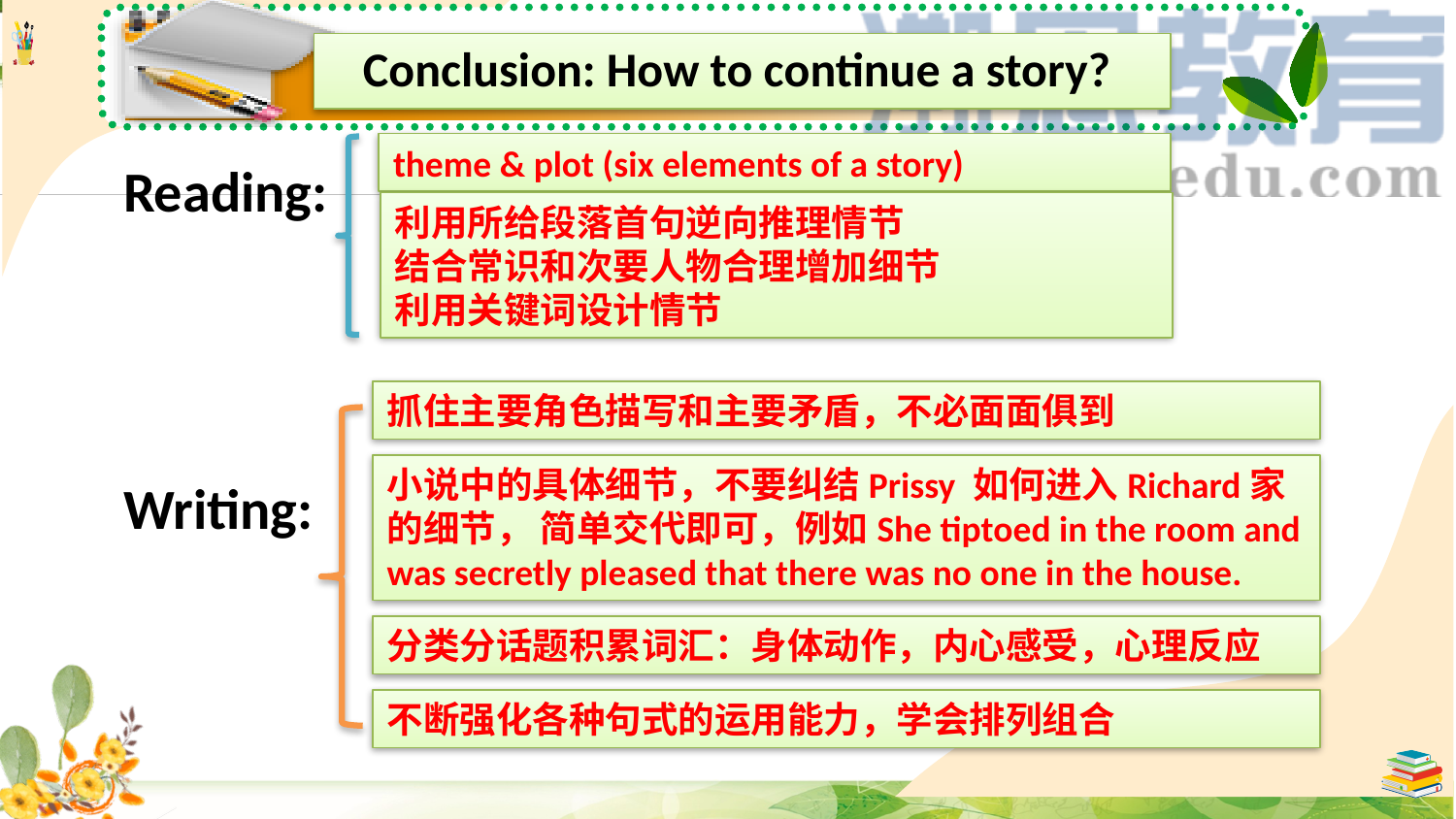

Conclusion: How to continue a story?
Conclusion: How to continue a story?
theme & plot (six elements of a story)

Reading:

Writing:
利用所给段落首句逆向推理情节
结合常识和次要人物合理增加细节
利用关键词设计情节
抓住主要角色描写和主要矛盾，不必面面俱到

小说中的具体细节，不要纠结Prissy 如何进入Richard家的细节， 简单交代即可，例如She tiptoed in the room and was secretly pleased that there was no one in the house.
分类分话题积累词汇：身体动作，内心感受，心理反应
不断强化各种句式的运用能力，学会排列组合